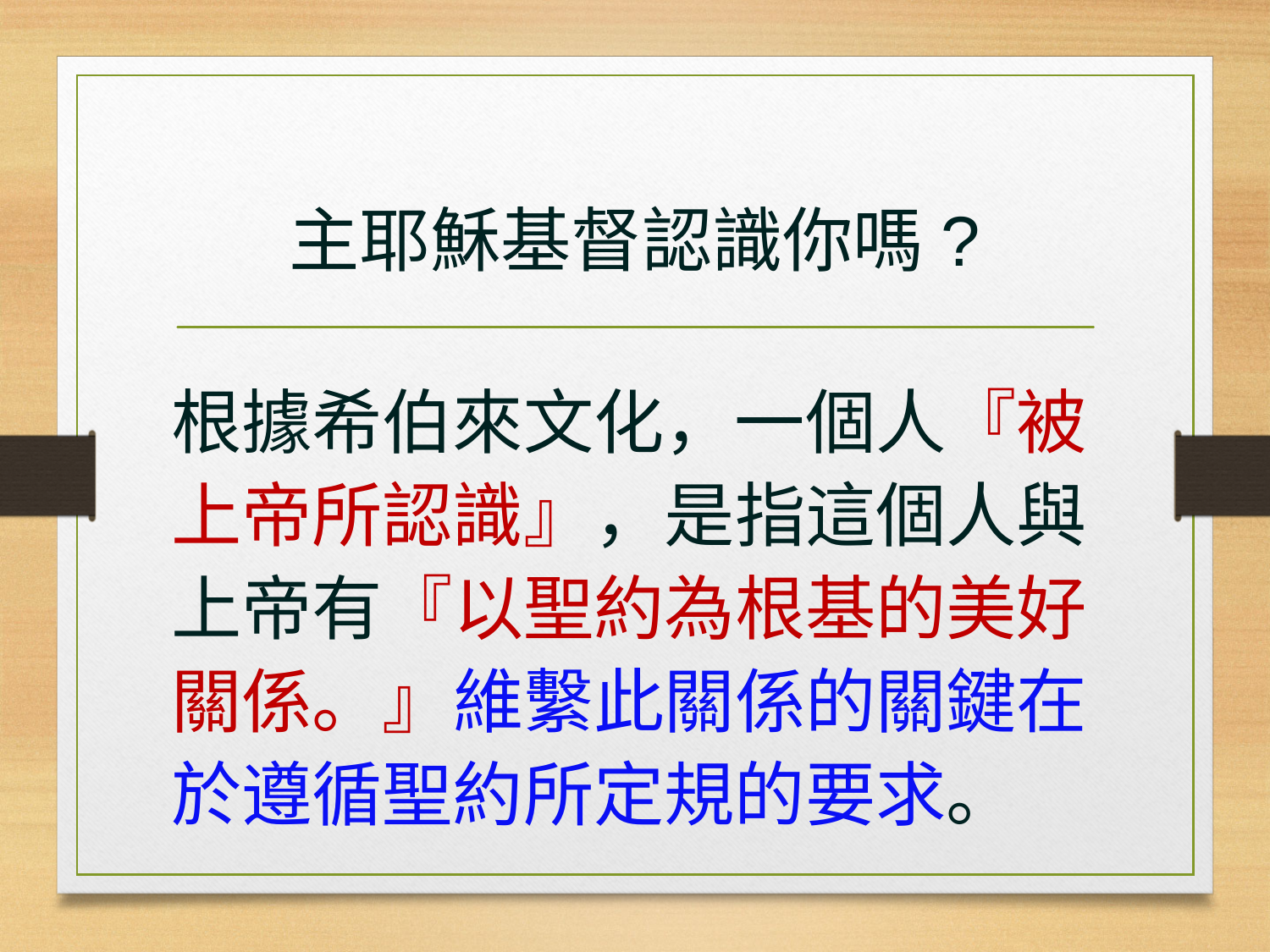

# 主耶穌基督認識你嗎?
根據希伯來文化，一個人『被上帝所認識』，是指這個人與上帝有『以聖約為根基的美好關係。』維繫此關係的關鍵在於遵循聖約所定規的要求。